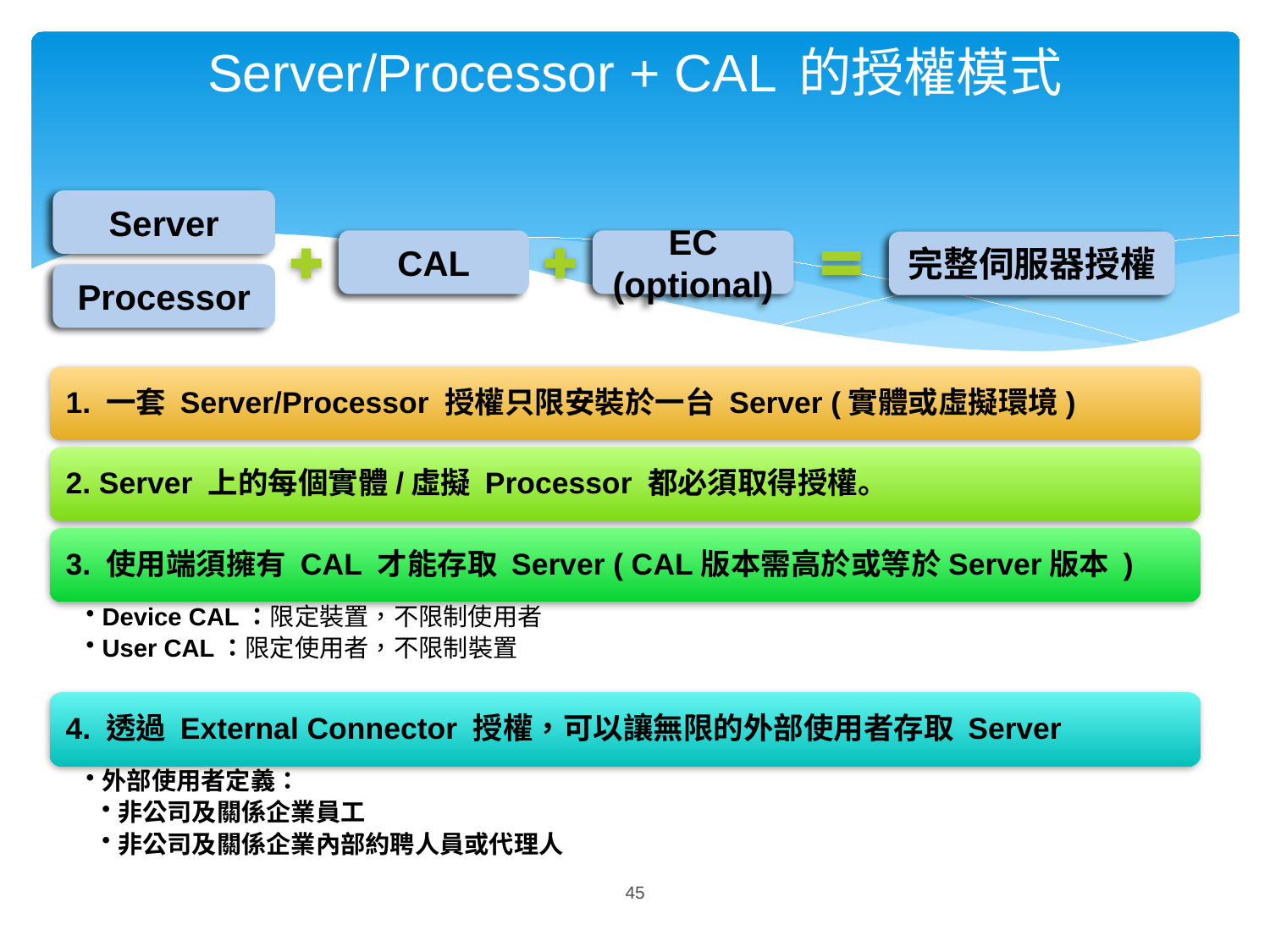

# Server/Processor + CAL 的授權模式
Server
CAL
EC (optional)
完整伺服器授權

Processor
1. 一套 Server/Processor 授權只限安裝於一台 Server (實體或虛擬環境)
2. Server 上的每個實體/虛擬 Processor 都必須取得授權。
3. 使用端須擁有 CAL 才能存取 Server ( CAL版本需高於或等於Server版本 )
Device CAL：限定裝置，不限制使用者
User CAL：限定使用者，不限制裝置
4. 透過 External Connector 授權，可以讓無限的外部使用者存取 Server
外部使用者定義：
非公司及關係企業員工
非公司及關係企業內部約聘人員或代理人
45